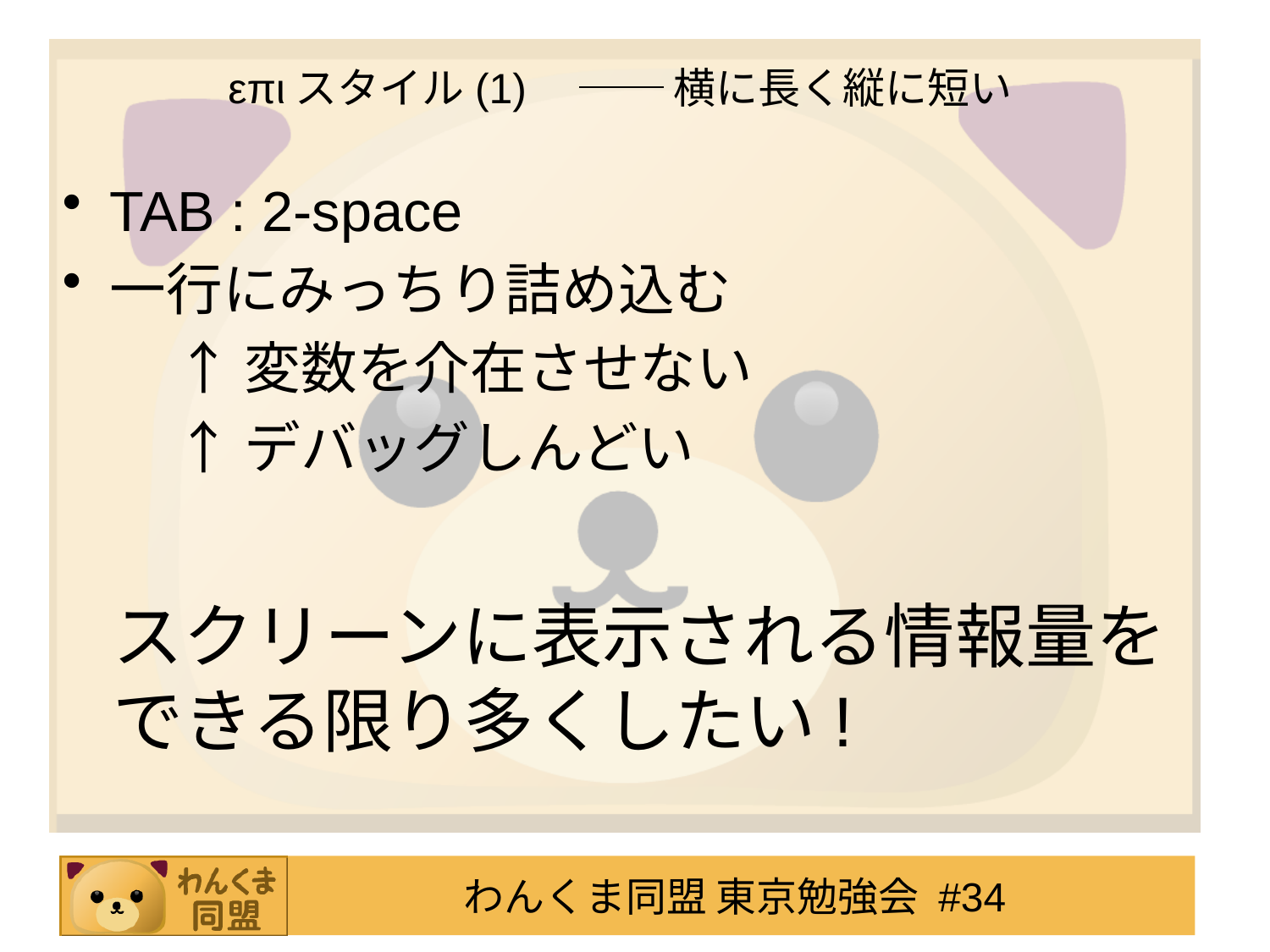

# επιスタイル(1)　── 横に長く縦に短い
TAB : 2-space
一行にみっちり詰め込む
　　↑ 変数を介在させない
　　↑ デバッグしんどい

スクリーンに表示される情報量を
できる限り多くしたい!